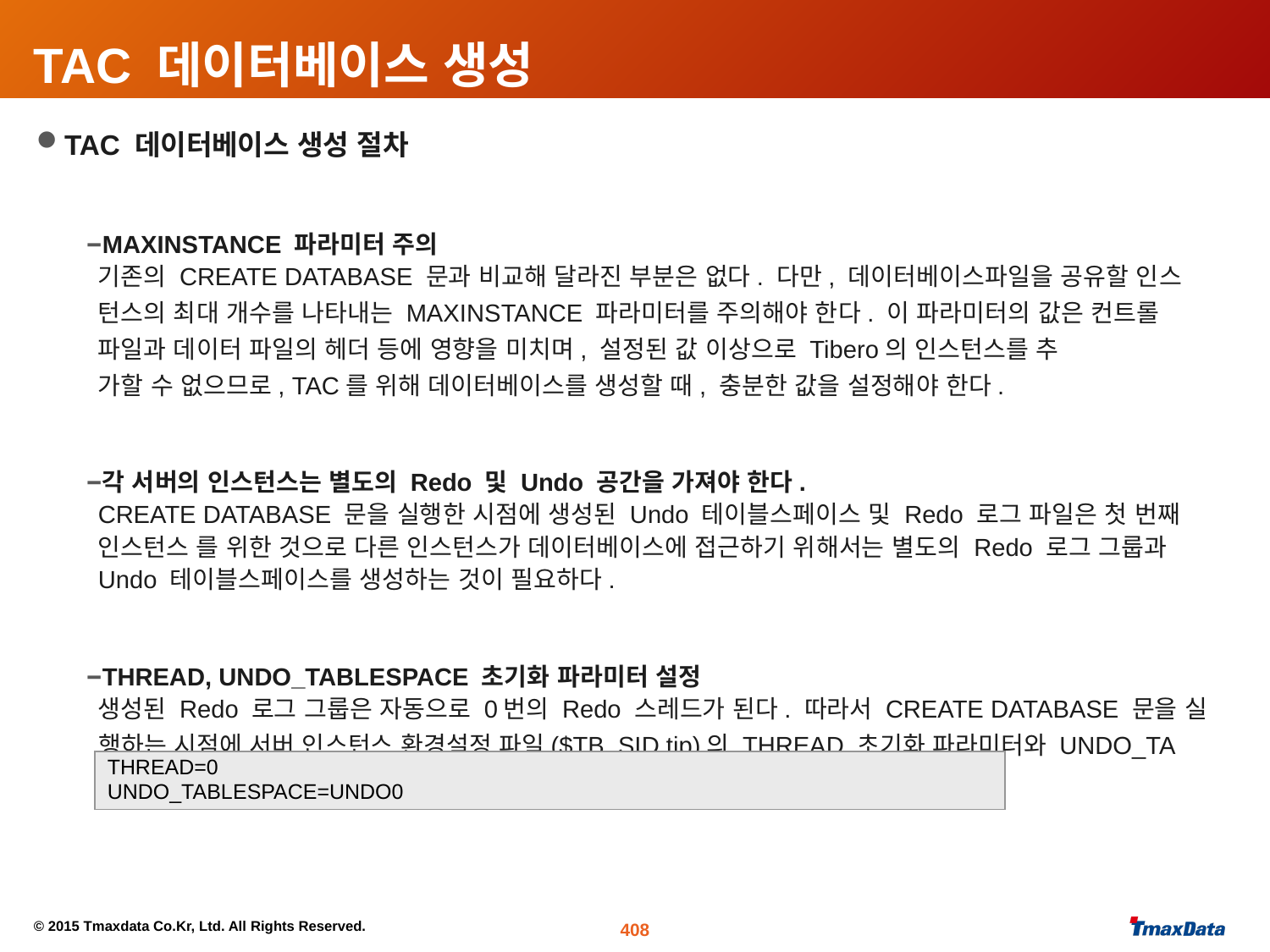

# TAC 데이터베이스 생성
TAC 데이터베이스 생성 절차

MAXINSTANCE 파라미터 주의
기존의 CREATE DATABASE 문과 비교해 달라진 부분은 없다. 다만, 데이터베이스파일을 공유할 인스
턴스의 최대 개수를 나타내는 MAXINSTANCE 파라미터를 주의해야 한다. 이 파라미터의 값은 컨트롤
파일과 데이터 파일의 헤더 등에 영향을 미치며, 설정된 값 이상으로 Tibero의 인스턴스를 추
가할 수 없으므로, TAC를 위해 데이터베이스를 생성할 때, 충분한 값을 설정해야 한다.

각 서버의 인스턴스는 별도의 Redo 및 Undo 공간을 가져야 한다.
CREATE DATABASE 문을 실행한 시점에 생성된 Undo 테이블스페이스 및 Redo 로그 파일은 첫 번째 인스턴스 를 위한 것으로 다른 인스턴스가 데이터베이스에 접근하기 위해서는 별도의 Redo 로그 그룹과 Undo 테이블스페이스를 생성하는 것이 필요하다.

THREAD, UNDO_TABLESPACE 초기화 파라미터 설정
생성된 Redo 로그 그룹은 자동으로 0번의 Redo 스레드가 된다. 따라서 CREATE DATABASE 문을 실
행하는 시점에 서버 인스턴스 환경설정 파일($TB_SID.tip)의 THREAD 초기화 파라미터와 UNDO_TA
BLESPACE 초기화 파라미터는 다음과 같이 설정되어 있어야 한다.

THREAD=0
UNDO_TABLESPACE=UNDO0